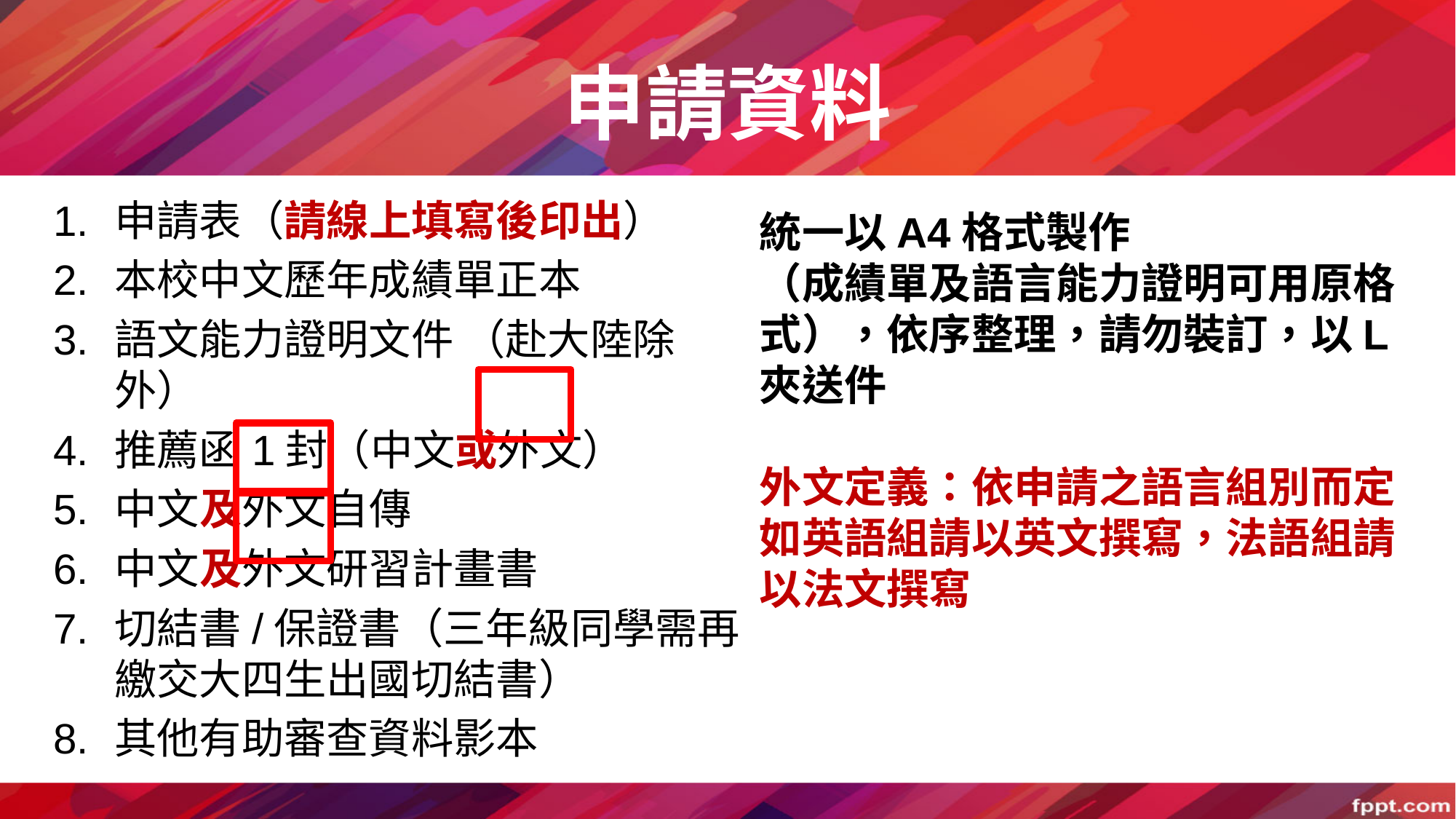

# 申請資料
申請表（請線上填寫後印出）
本校中文歷年成績單正本
語文能力證明文件 （赴大陸除外）
推薦函1封（中文或外文）
中文及外文自傳
中文及外文研習計畫書
切結書/保證書（三年級同學需再繳交大四生出國切結書）
其他有助審查資料影本

統一以A4格式製作
（成績單及語言能力證明可用原格
式），依序整理，請勿裝訂，以L
夾送件

外文定義：依申請之語言組別而定
如英語組請以英文撰寫，法語組請
以法文撰寫